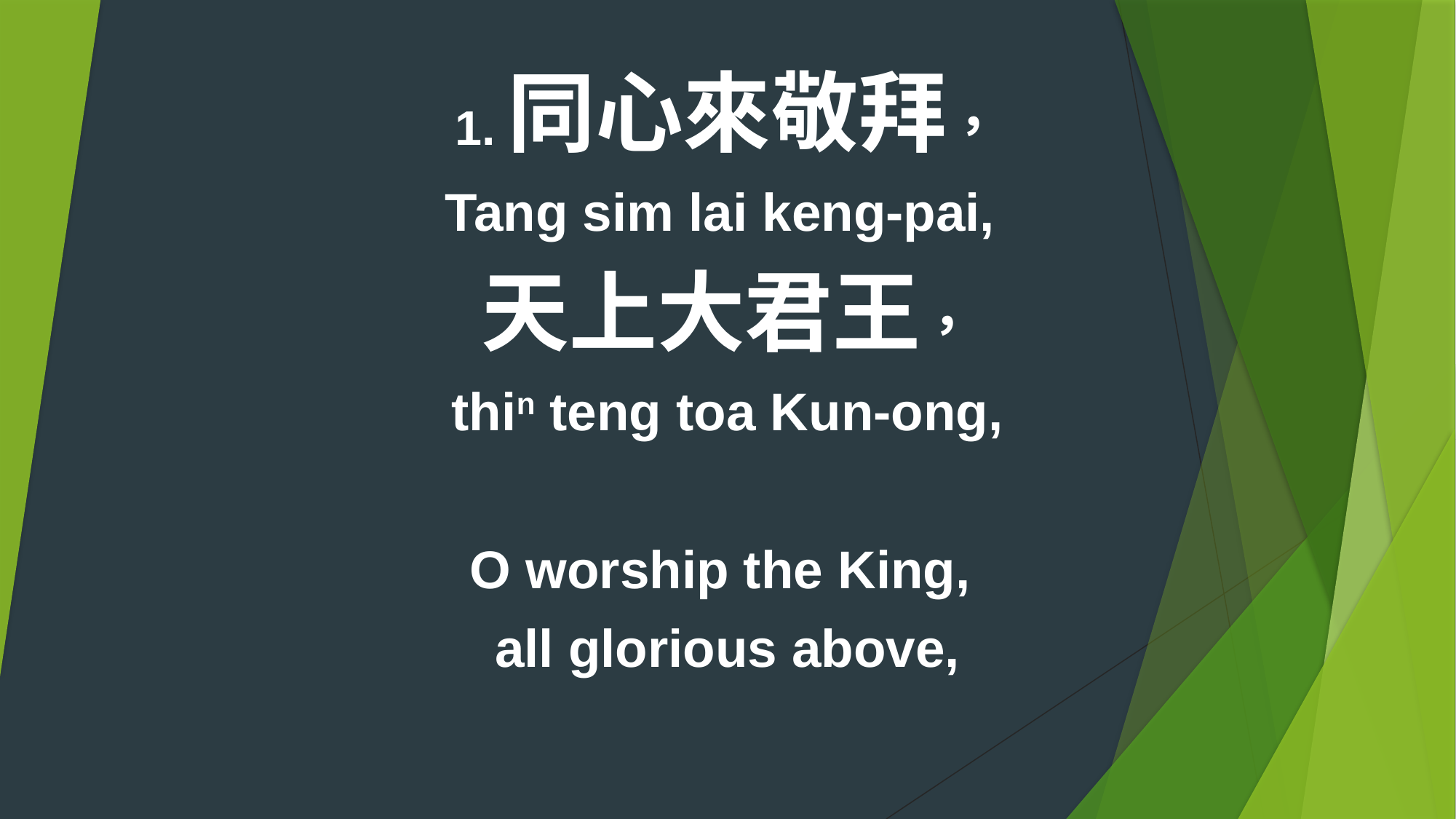

1.同心來敬拜，
Tang sim lai keng-pai,
天上大君王，
thin teng toa Kun-ong,

O worship the King,
all glorious above,